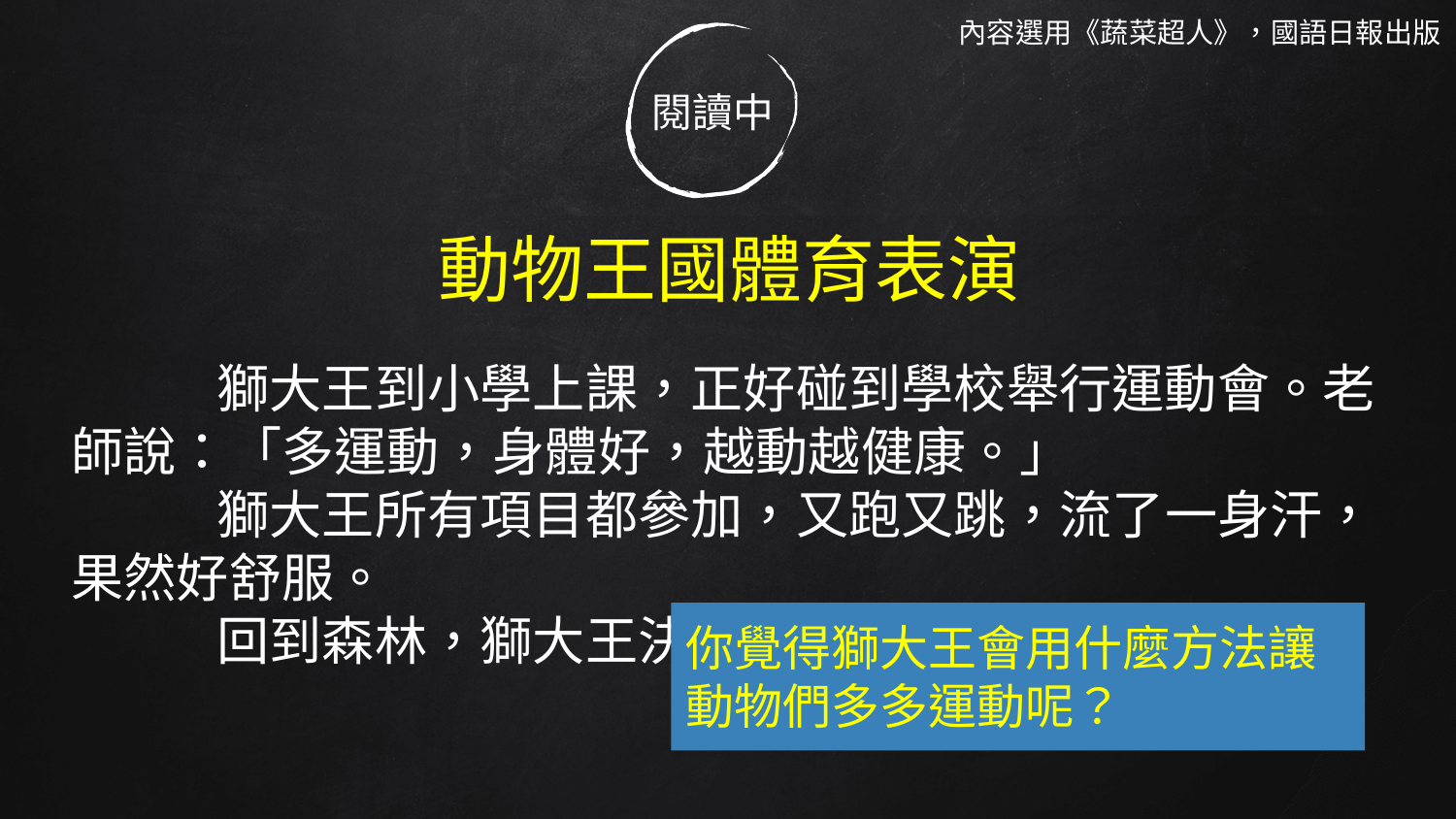

內容選用《蔬菜超人》，國語日報出版

閱讀中
動物王國體育表演
	獅大王到小學上課，正好碰到學校舉行運動會。老師說：「多運動，身體好，越動越健康。」
	獅大王所有項目都參加，又跑又跳，流了一身汗，果然好舒服。
	回到森林，獅大王決定要大家多多運動。

你覺得獅大王會用什麼方法讓動物們多多運動呢？